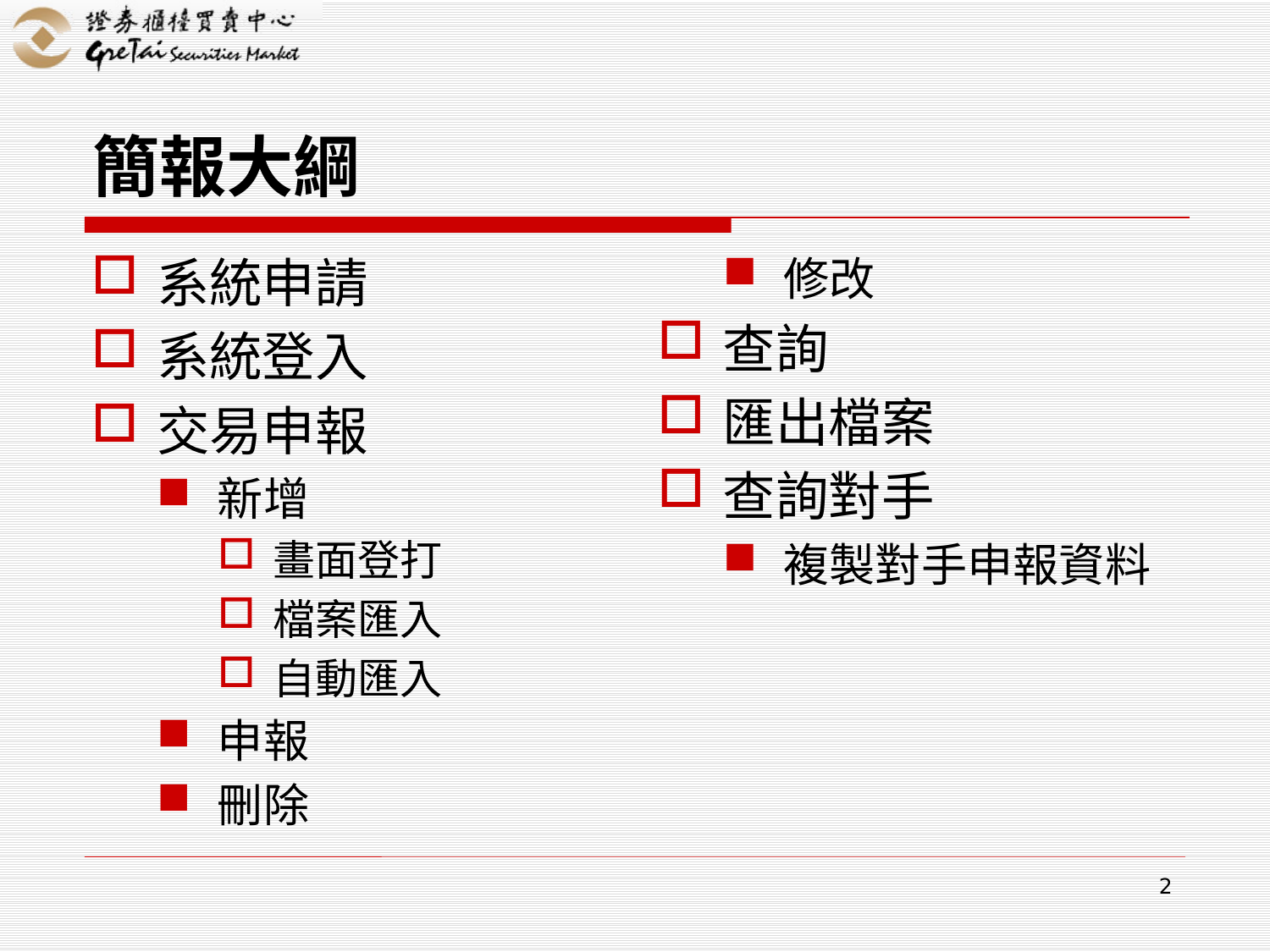

# 簡報大綱
系統申請
系統登入
交易申報
新增
畫面登打
檔案匯入
自動匯入
申報
刪除

修改
查詢
匯出檔案
查詢對手
複製對手申報資料

2